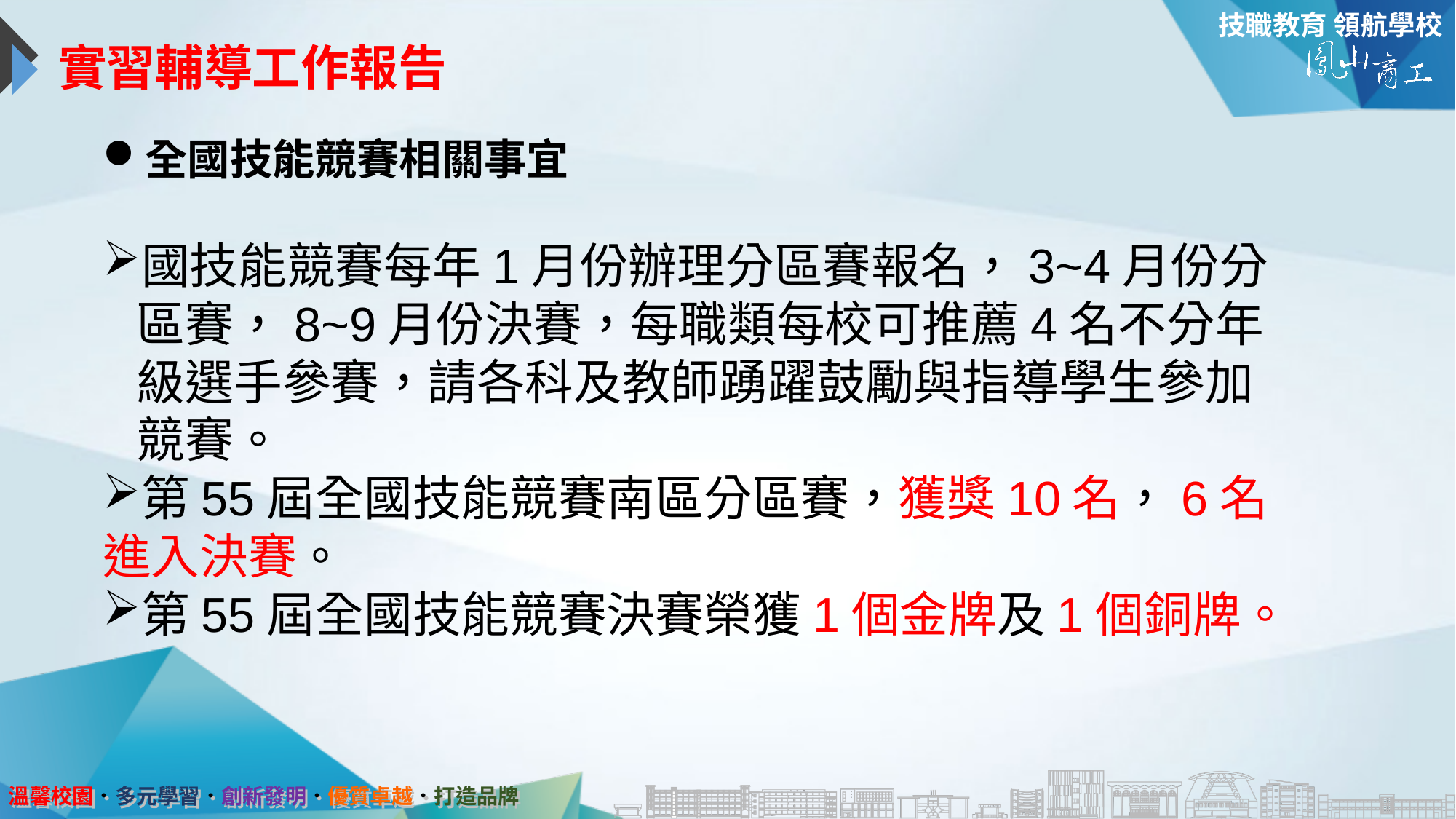

# 實習輔導工作報告
全國技能競賽相關事宜
國技能競賽每年1月份辦理分區賽報名，3~4月份分區賽，8~9月份決賽，每職類每校可推薦4名不分年級選手參賽，請各科及教師踴躍鼓勵與指導學生參加競賽。
第55屆全國技能競賽南區分區賽，獲獎10名，6名進入決賽。
第55屆全國技能競賽決賽榮獲1個金牌及1個銅牌。